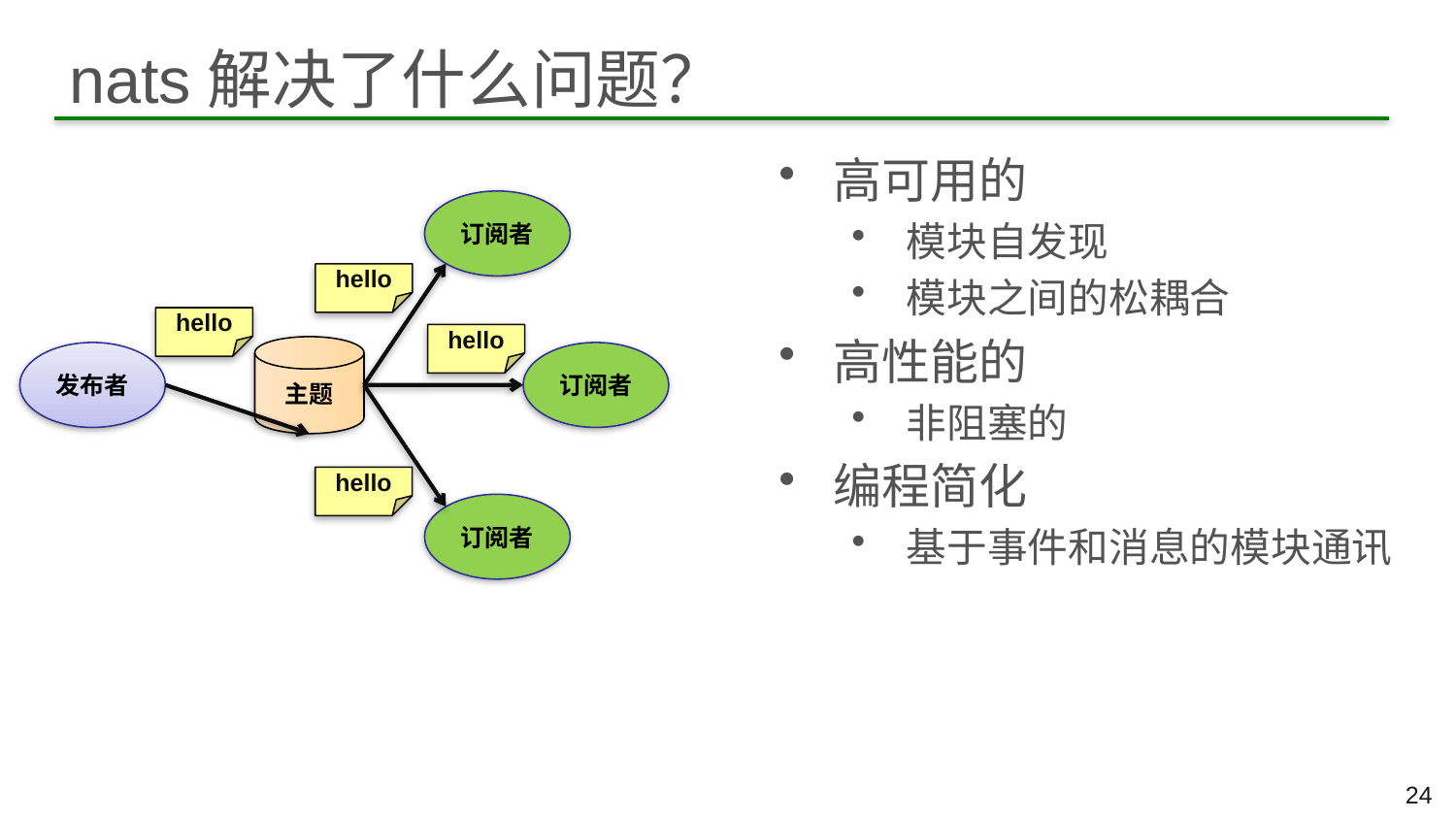

# nats解决了什么问题？
高可用的
模块自发现
模块之间的松耦合
高性能的
非阻塞的
编程简化
基于事件和消息的模块通讯
订阅者
hello
hello
hello
主题
发布者
订阅者
hello
订阅者
24